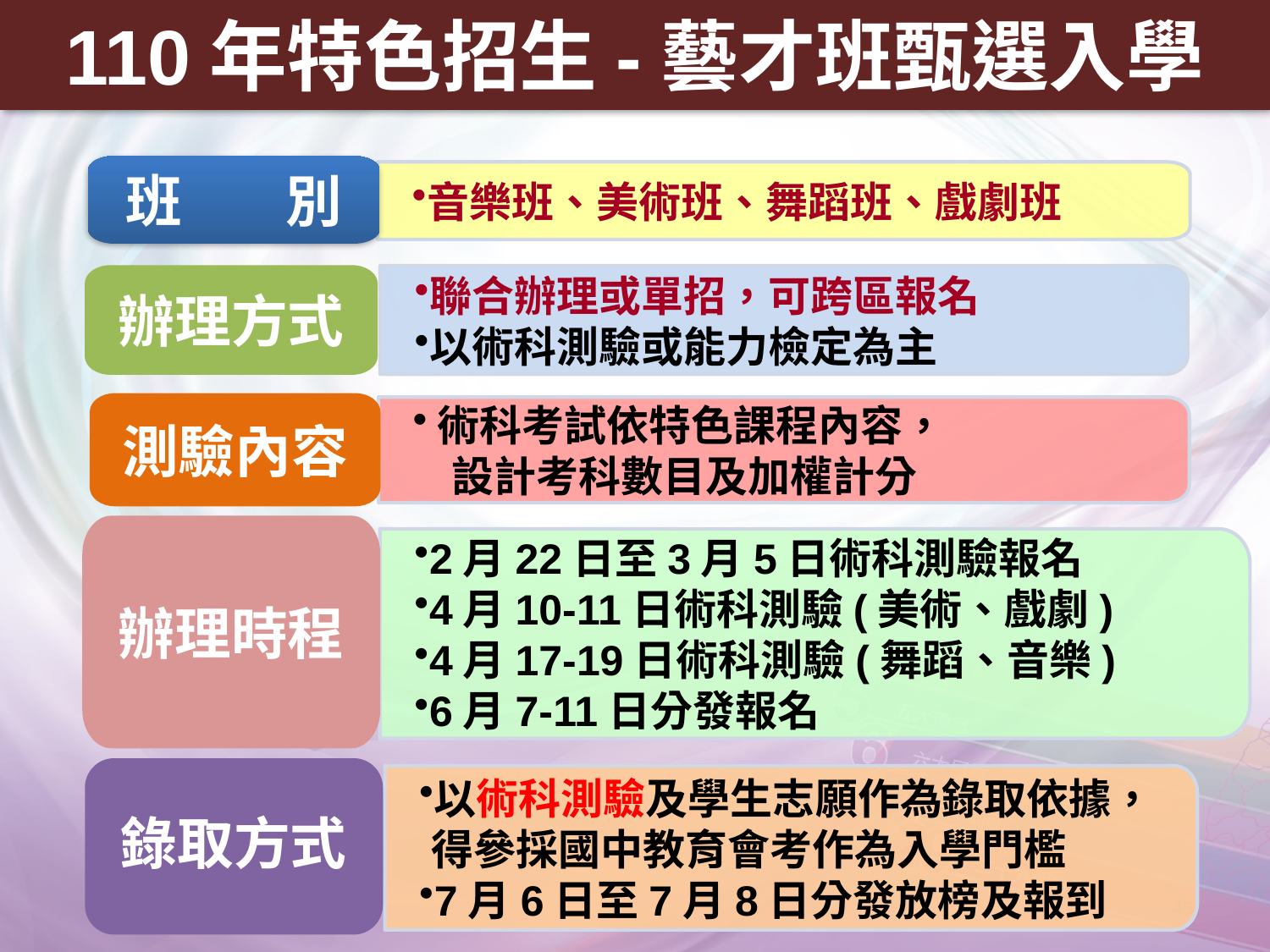

# 110年特色招生-藝才班甄選入學
班        別
音樂班、美術班、舞蹈班、戲劇班
辦理方式
聯合辦理或單招，可跨區報名
以術科測驗或能力檢定為主
測驗內容
術科考試依特色課程內容，
   設計考科數目及加權計分
辦理時程
2月22日至3月5日術科測驗報名
4月10-11日術科測驗(美術、戲劇)
4月17-19日術科測驗(舞蹈、音樂)
6月7-11日分發報名
錄取方式
以術科測驗及學生志願作為錄取依據，得參採國中教育會考作為入學門檻
7月6日至7月8日分發放榜及報到
43